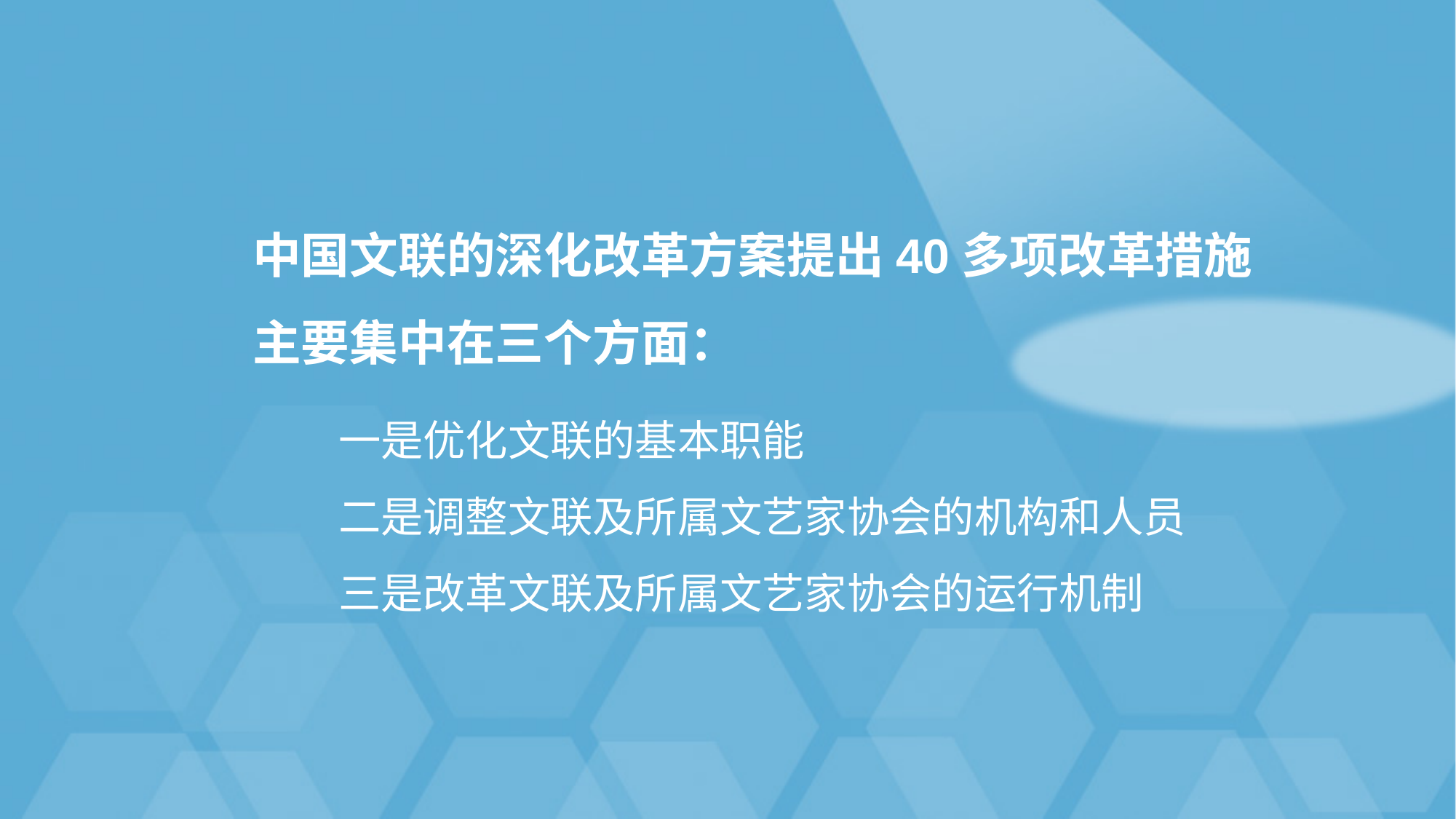

中国文联的深化改革方案提出40多项改革措施
主要集中在三个方面：
        一是优化文联的基本职能
        二是调整文联及所属文艺家协会的机构和人员
        三是改革文联及所属文艺家协会的运行机制